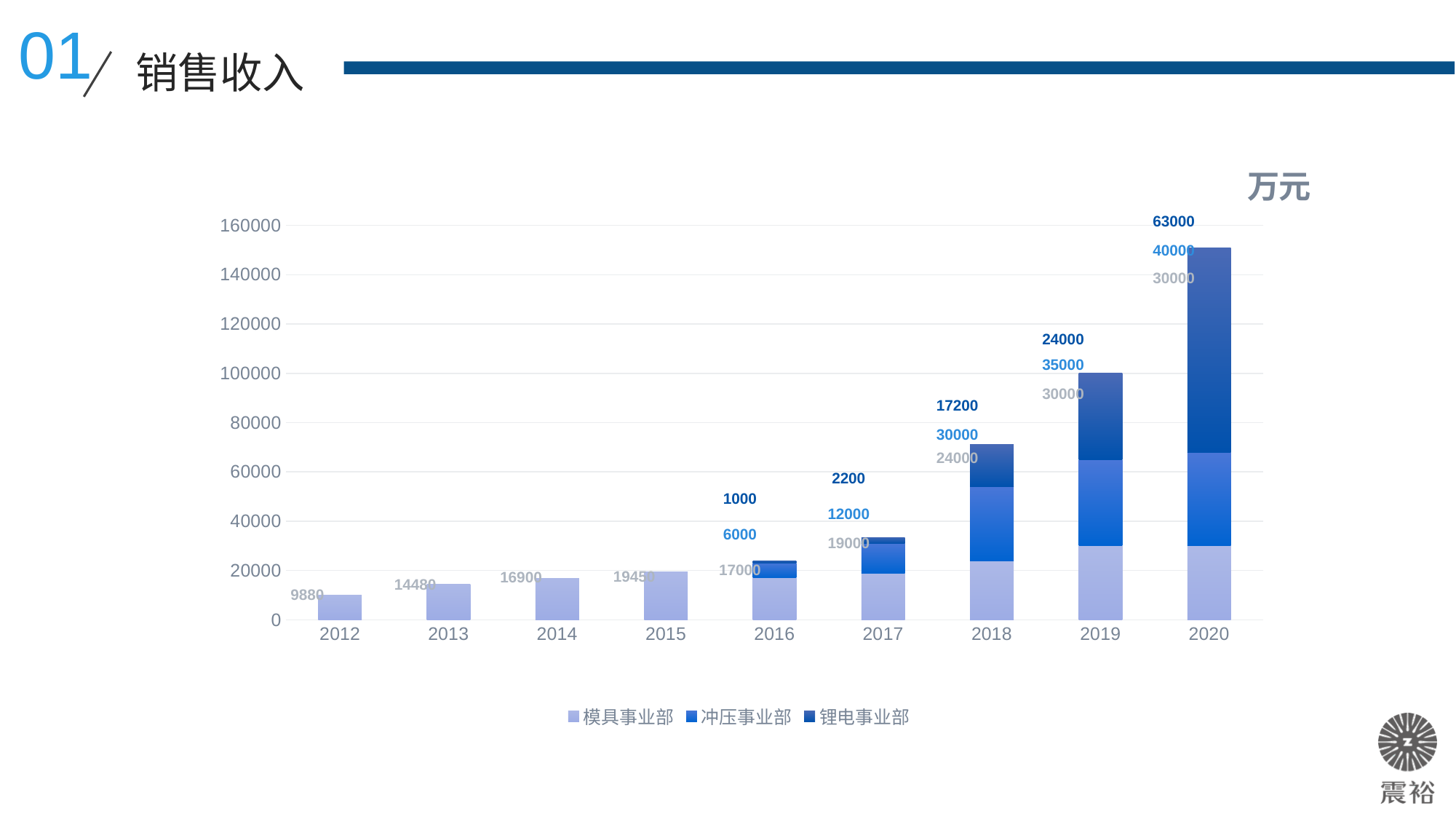

01
销售收入

### Chart: 万元

| Category | 模具事业部 | 冲压事业部 | 锂电事业部 |
|---|---|---|---|
| 2012 | 9880.0 | 0.0 | 0.0 |
| 2013 | 14480.0 | 0.0 | 0.0 |
| 2014 | 16900.0 | 0.0 | 0.0 |
| 2015 | 19450.0 | 0.0 | 0.0 |
| 2016 | 17000.0 | 6000.0 | 1000.0 |
| 2017 | 19000.0 | 12000.0 | 2200.0 |
| 2018 | 24000.0 | 30000.0 | 17200.0 |
| 2019 | 30000.0 | 35000.0 | 35000.0 |
| 2020 | 30000.0 | 38000.0 | 83000.0 |
63000
40000
30000
24000
35000
30000
17200
30000
24000
2200
1000
12000
6000
19000
17000
19450
16900
14480
9880